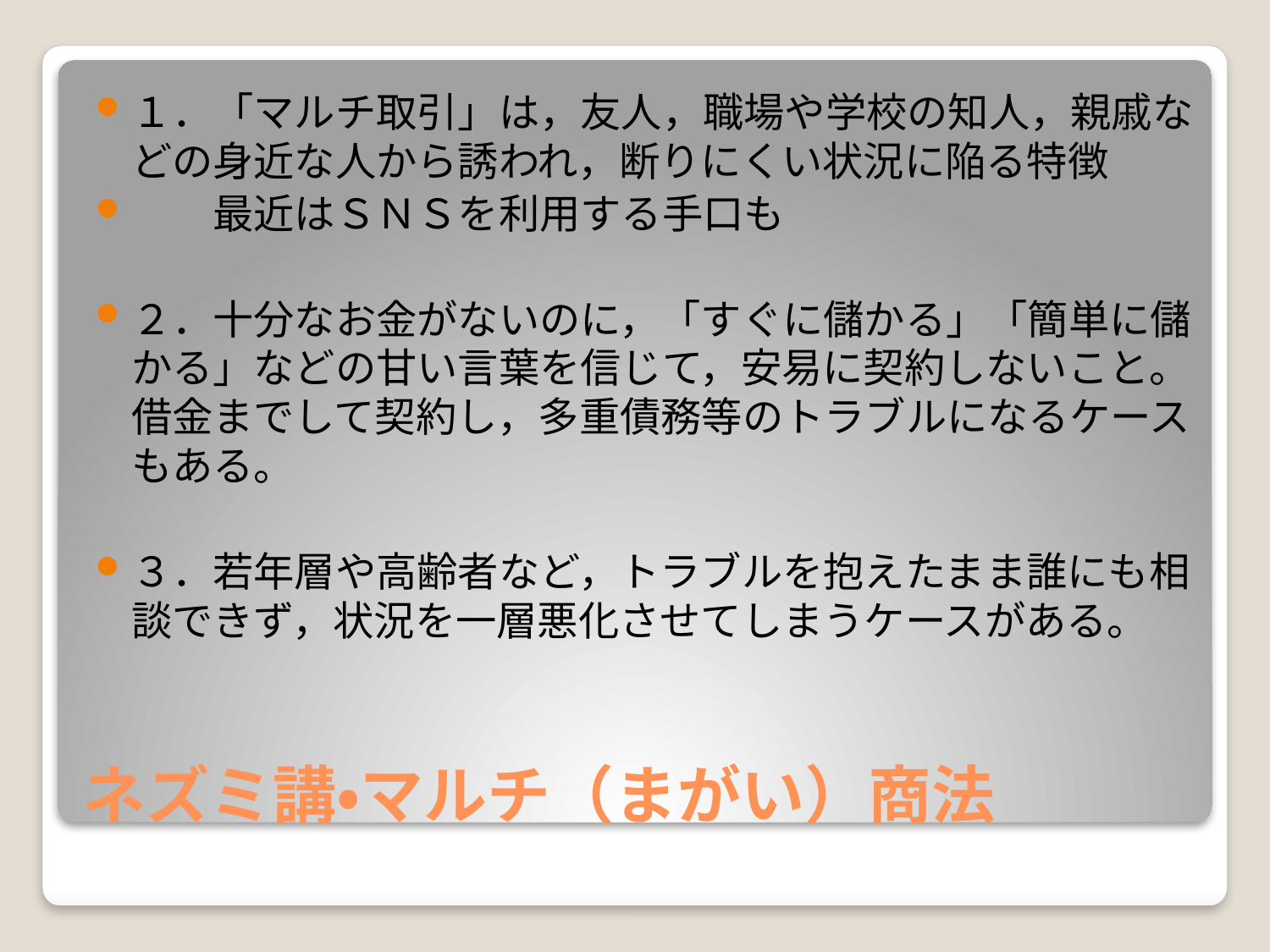

１．「マルチ取引」は，友人，職場や学校の知人，親戚などの身近な人から誘われ，断りにくい状況に陥る特徴
　　最近はＳＮＳを利用する手口も

２．十分なお金がないのに，「すぐに儲かる」「簡単に儲かる」などの甘い言葉を信じて，安易に契約しないこと。借金までして契約し，多重債務等のトラブルになるケースもある。

３．若年層や高齢者など，トラブルを抱えたまま誰にも相談できず，状況を一層悪化させてしまうケースがある。
# ネズミ講・マルチ（まがい）商法